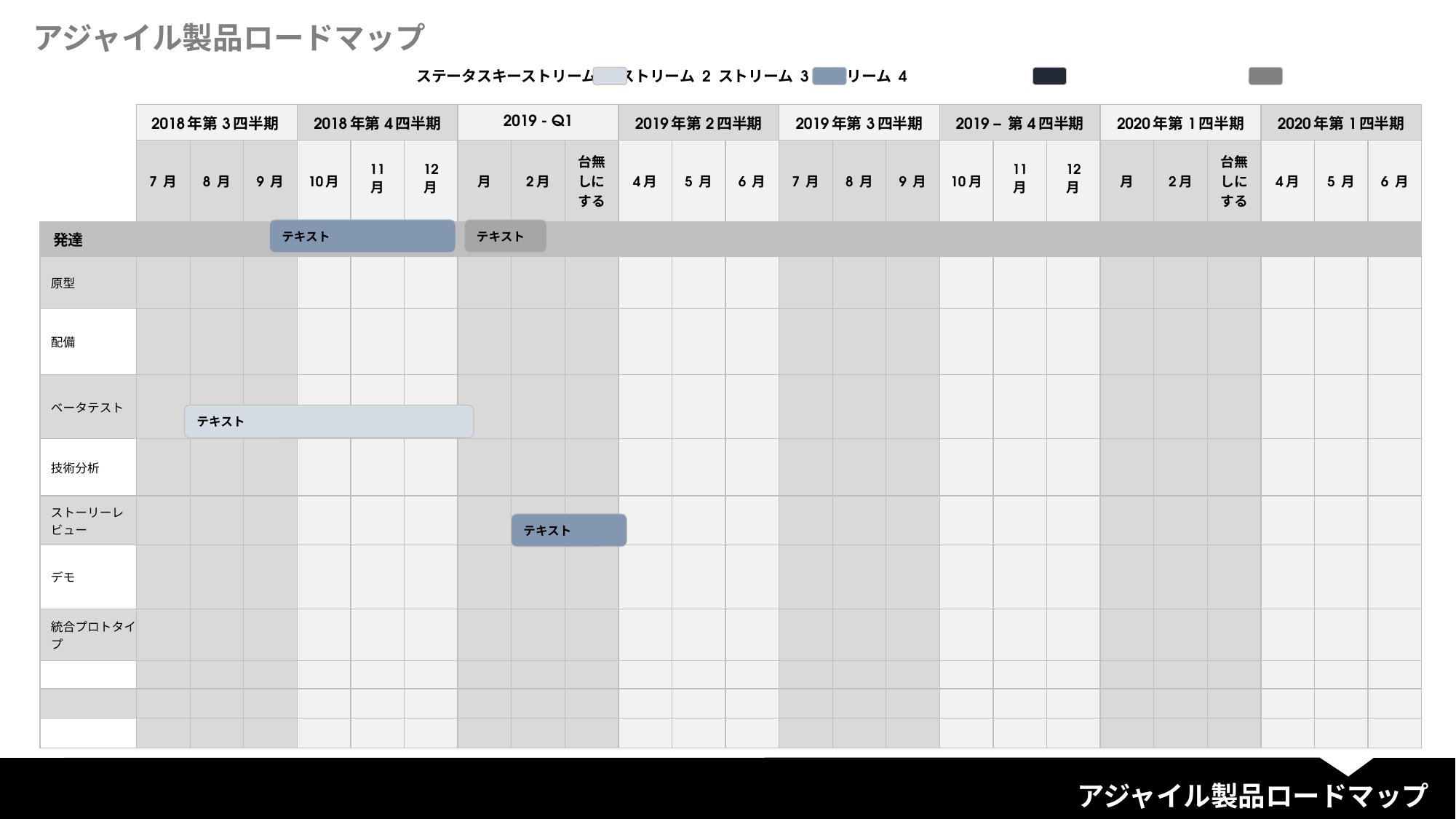

アジャイル製品ロードマップ
ステータスキーストリーム 1 ストリーム 2 ストリーム 3 ストリーム 4

|  | 2018年第3四半期 |  |  | 2018年第4四半期 |  |  | 2019 - Q1 |  |  | 2019年第2四半期 |  |  | 2019年第3四半期 |  |  | 2019 – 第4四半期 |  |  | 2020年第1四半期 |  |  | 2020年第1四半期 |  |  |
| --- | --- | --- | --- | --- | --- | --- | --- | --- | --- | --- | --- | --- | --- | --- | --- | --- | --- | --- | --- | --- | --- | --- | --- | --- |
|  | 7 月 | 8 月 | 9 月 | 10月 | 11 月 | 12 月 | 月 | 2月 | 台無しにする | 4月 | 5 月 | 6 月 | 7 月 | 8 月 | 9 月 | 10月 | 11 月 | 12 月 | 月 | 2月 | 台無しにする | 4月 | 5 月 | 6 月 |
| 発達 |  |  |  |  |  |  |  |  |  |  |  |  |  |  |  |  |  |  |  |  |  |  |  |  |
| 原型 |  |  |  |  |  |  |  |  |  |  |  |  |  |  |  |  |  |  |  |  |  |  |  |  |
| 配備 |  |  |  |  |  |  |  |  |  |  |  |  |  |  |  |  |  |  |  |  |  |  |  |  |
| ベータテスト |  |  |  |  |  |  |  |  |  |  |  |  |  |  |  |  |  |  |  |  |  |  |  |  |
| 技術分析 |  |  |  |  |  |  |  |  |  |  |  |  |  |  |  |  |  |  |  |  |  |  |  |  |
| ストーリーレビュー |  |  |  |  |  |  |  |  |  |  |  |  |  |  |  |  |  |  |  |  |  |  |  |  |
| デモ |  |  |  |  |  |  |  |  |  |  |  |  |  |  |  |  |  |  |  |  |  |  |  |  |
| 統合プロトタイプ |  |  |  |  |  |  |  |  |  |  |  |  |  |  |  |  |  |  |  |  |  |  |  |  |
|  |  |  |  |  |  |  |  |  |  |  |  |  |  |  |  |  |  |  |  |  |  |  |  |  |
|  |  |  |  |  |  |  |  |  |  |  |  |  |  |  |  |  |  |  |  |  |  |  |  |  |
|  |  |  |  |  |  |  |  |  |  |  |  |  |  |  |  |  |  |  |  |  |  |  |  |  |
テキスト
テキスト
テキスト
テキスト

アジャイル製品ロードマップ